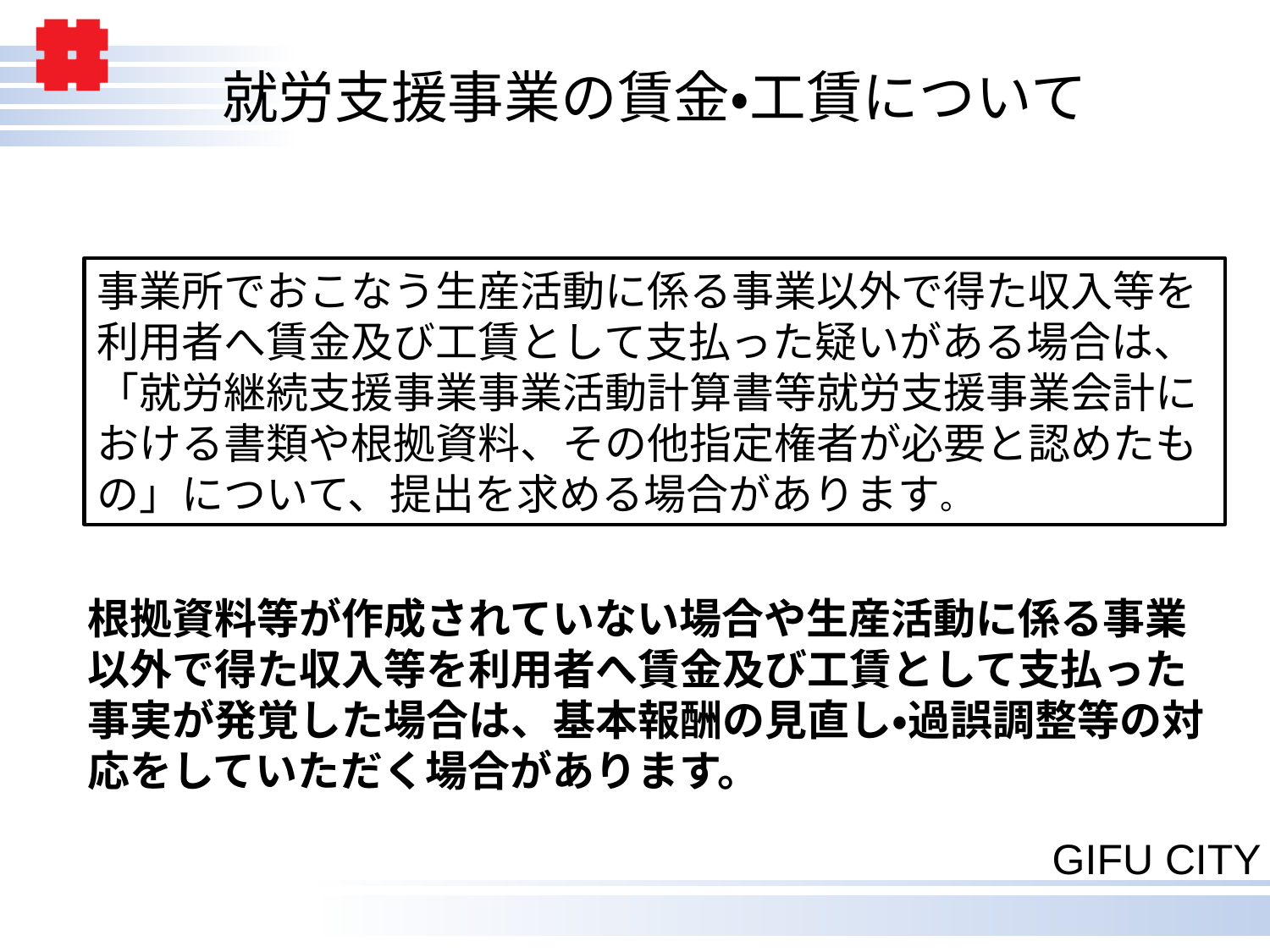

# 就労支援事業の賃金・工賃について
事業所でおこなう生産活動に係る事業以外で得た収入等を利用者へ賃金及び工賃として支払った疑いがある場合は、「就労継続支援事業事業活動計算書等就労支援事業会計における書類や根拠資料、その他指定権者が必要と認めたもの」について、提出を求める場合があります。
根拠資料等が作成されていない場合や生産活動に係る事業以外で得た収入等を利用者へ賃金及び工賃として支払った事実が発覚した場合は、基本報酬の見直し・過誤調整等の対応をしていただく場合があります。